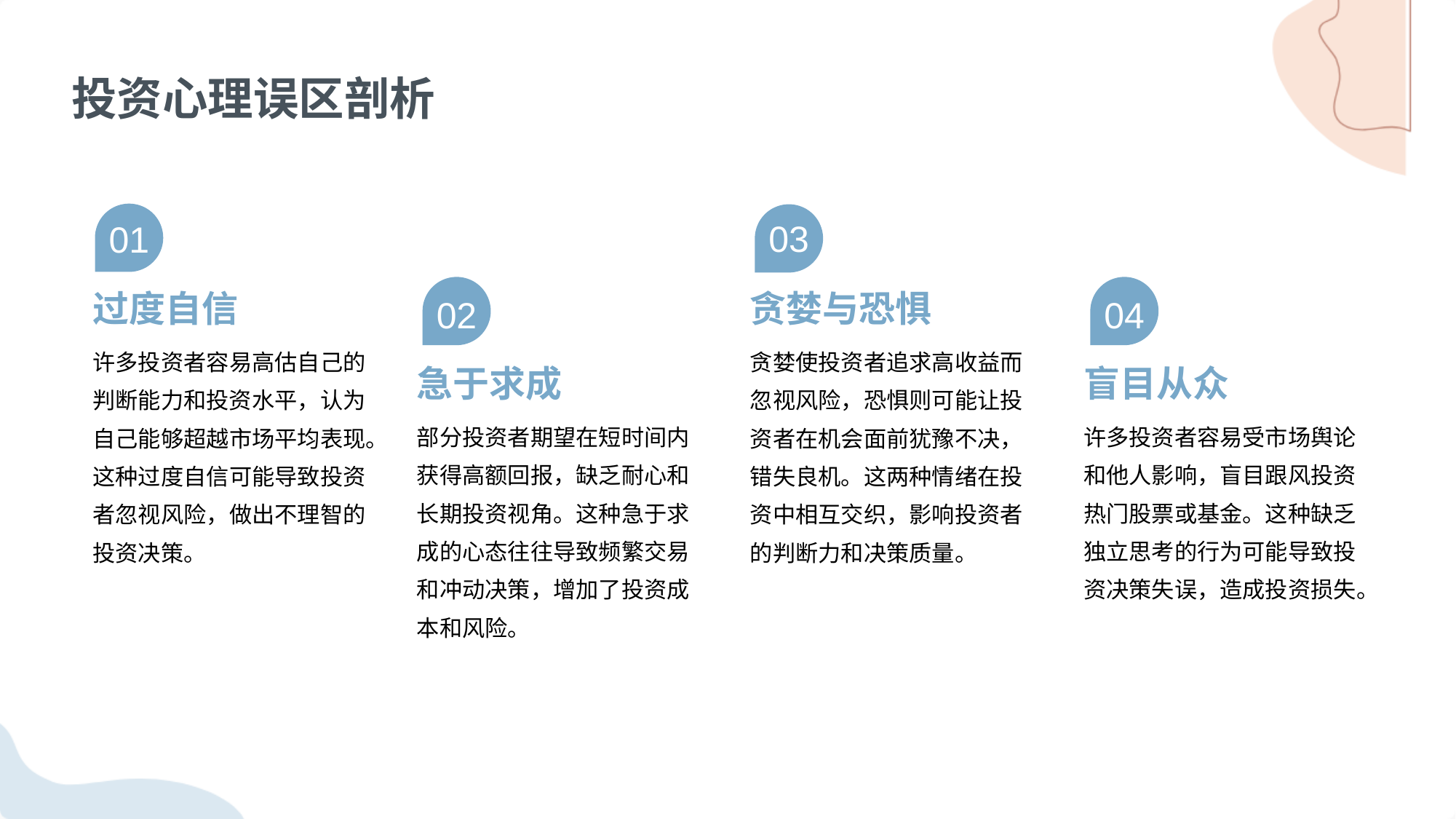

投资心理误区剖析

03

01
过度自信
贪婪与恐惧

02
04
许多投资者容易高估自己的判断能力和投资水平，认为自己能够超越市场平均表现。这种过度自信可能导致投资者忽视风险，做出不理智的投资决策。
贪婪使投资者追求高收益而忽视风险，恐惧则可能让投资者在机会面前犹豫不决，错失良机。这两种情绪在投资中相互交织，影响投资者的判断力和决策质量。
急于求成
盲目从众
部分投资者期望在短时间内获得高额回报，缺乏耐心和长期投资视角。这种急于求成的心态往往导致频繁交易和冲动决策，增加了投资成本和风险。
许多投资者容易受市场舆论和他人影响，盲目跟风投资热门股票或基金。这种缺乏独立思考的行为可能导致投资决策失误，造成投资损失。